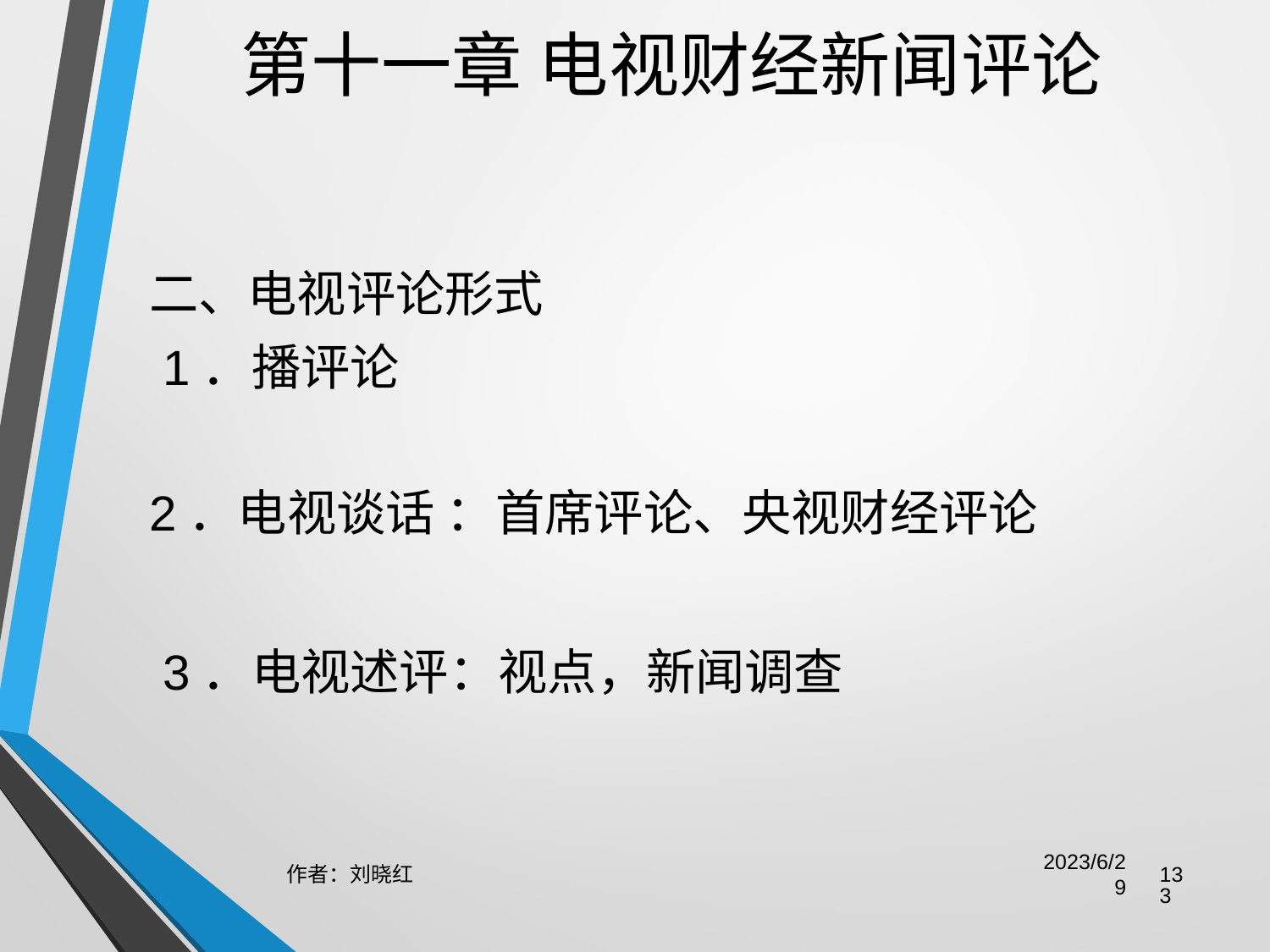

# 第十一章 电视财经新闻评论
二、电视评论形式
 1．播评论

2．电视谈话 ：首席评论、央视财经评论

 3．电视述评：视点，新闻调查
作者：刘晓红
2023/6/29
133